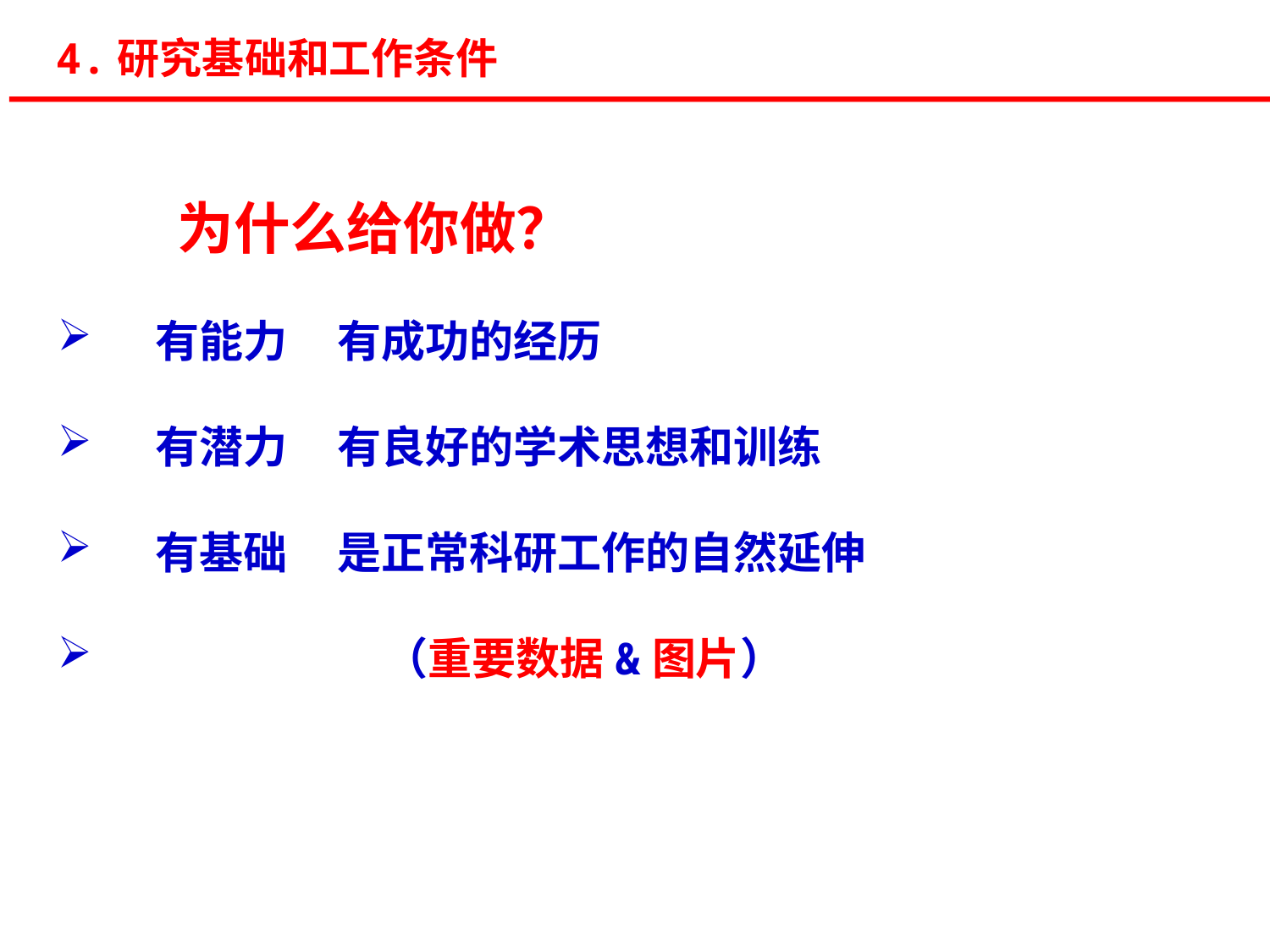

4.研究基础和工作条件

           为什么给你做？
    有能力     有成功的经历
    有潜力     有良好的学术思想和训练
    有基础     是正常科研工作的自然延伸
                           （重要数据&图片）